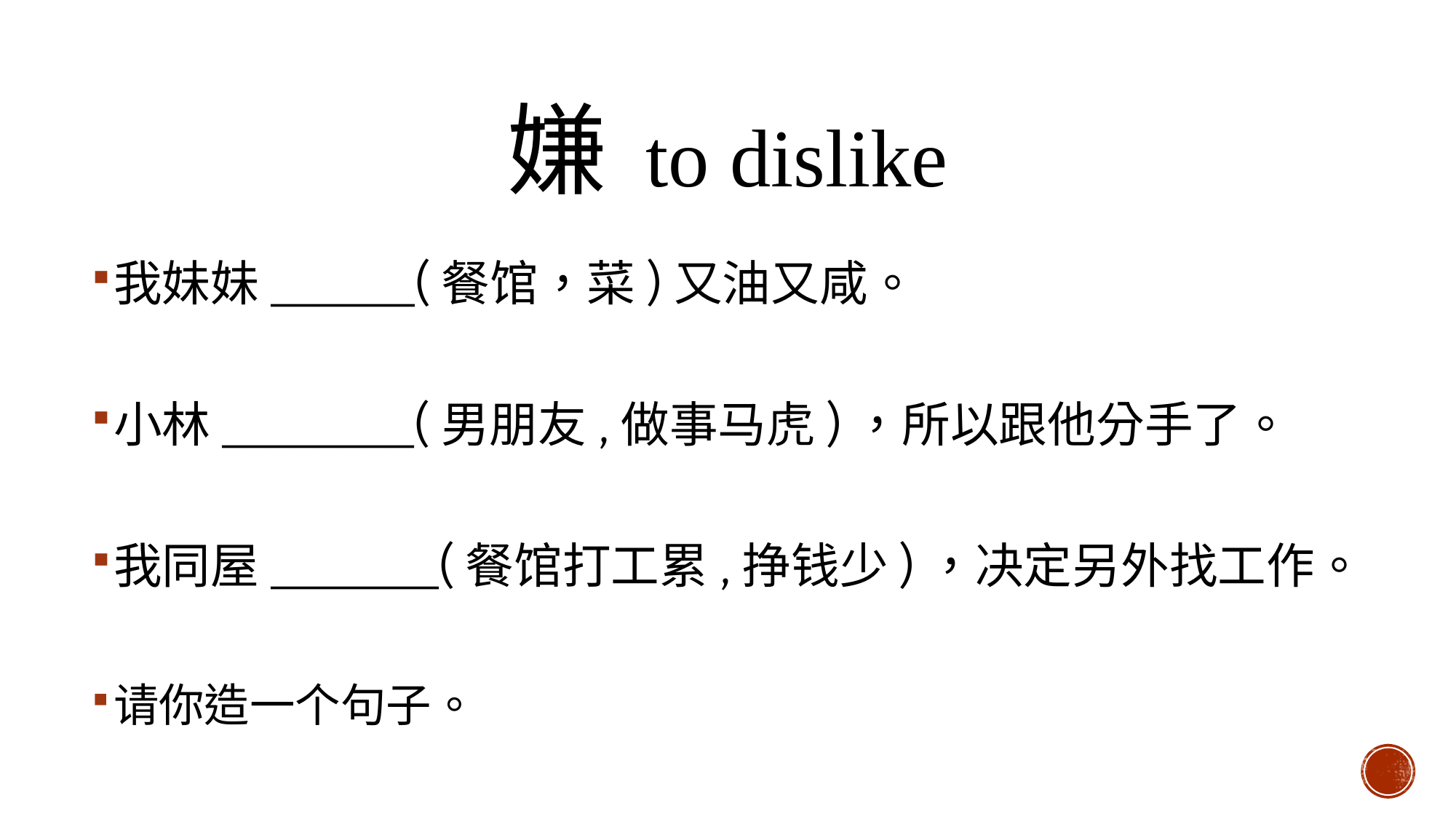

# 嫌 to dislike
我妹妹______(餐馆，菜)又油又咸。

小林________(男朋友,做事马虎)，所以跟他分手了。

我同屋_______(餐馆打工累,挣钱少)，决定另外找工作。

请你造一个句子。